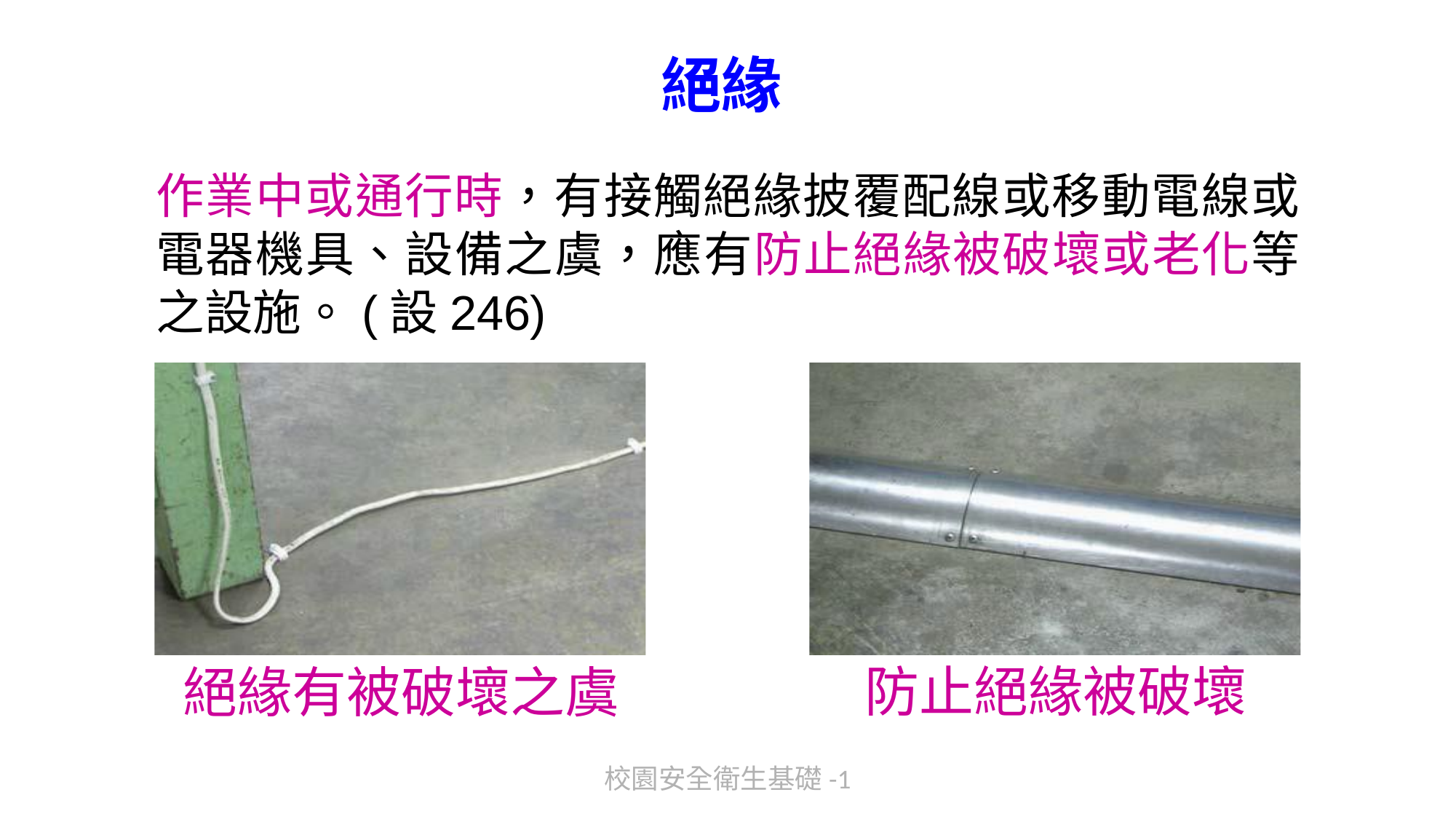

# 絕緣
作業中或通行時，有接觸絕緣披覆配線或移動電線或電器機具、設備之虞，應有防止絕緣被破壞或老化等之設施。(設246)

防止絕緣被破壞
絕緣有被破壞之虞
校園安全衛生基礎-1
228